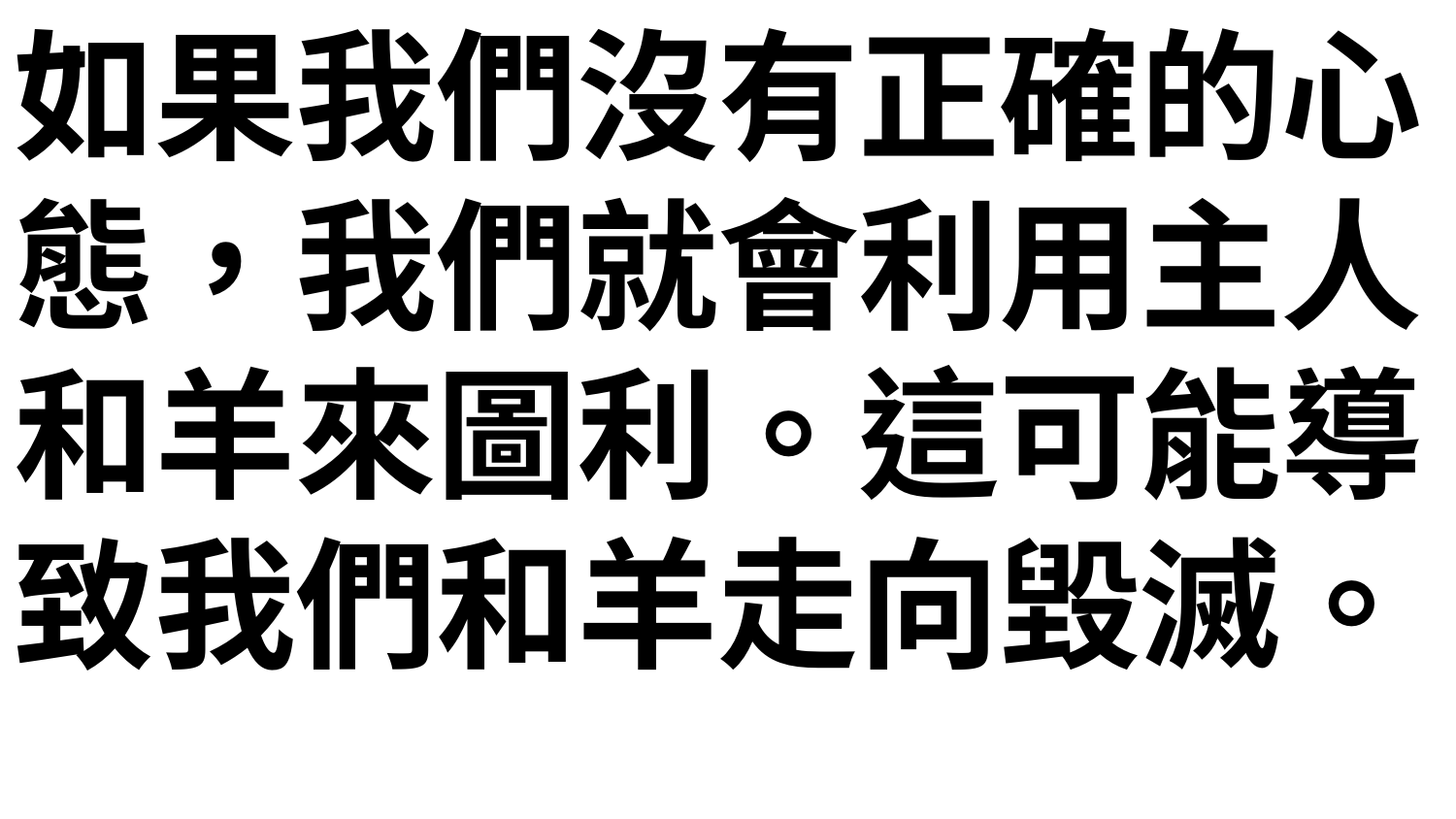

如果我們沒有正確的心態，我們就會利用主人和羊來圖利。這可能導致我們和羊走向毀滅。